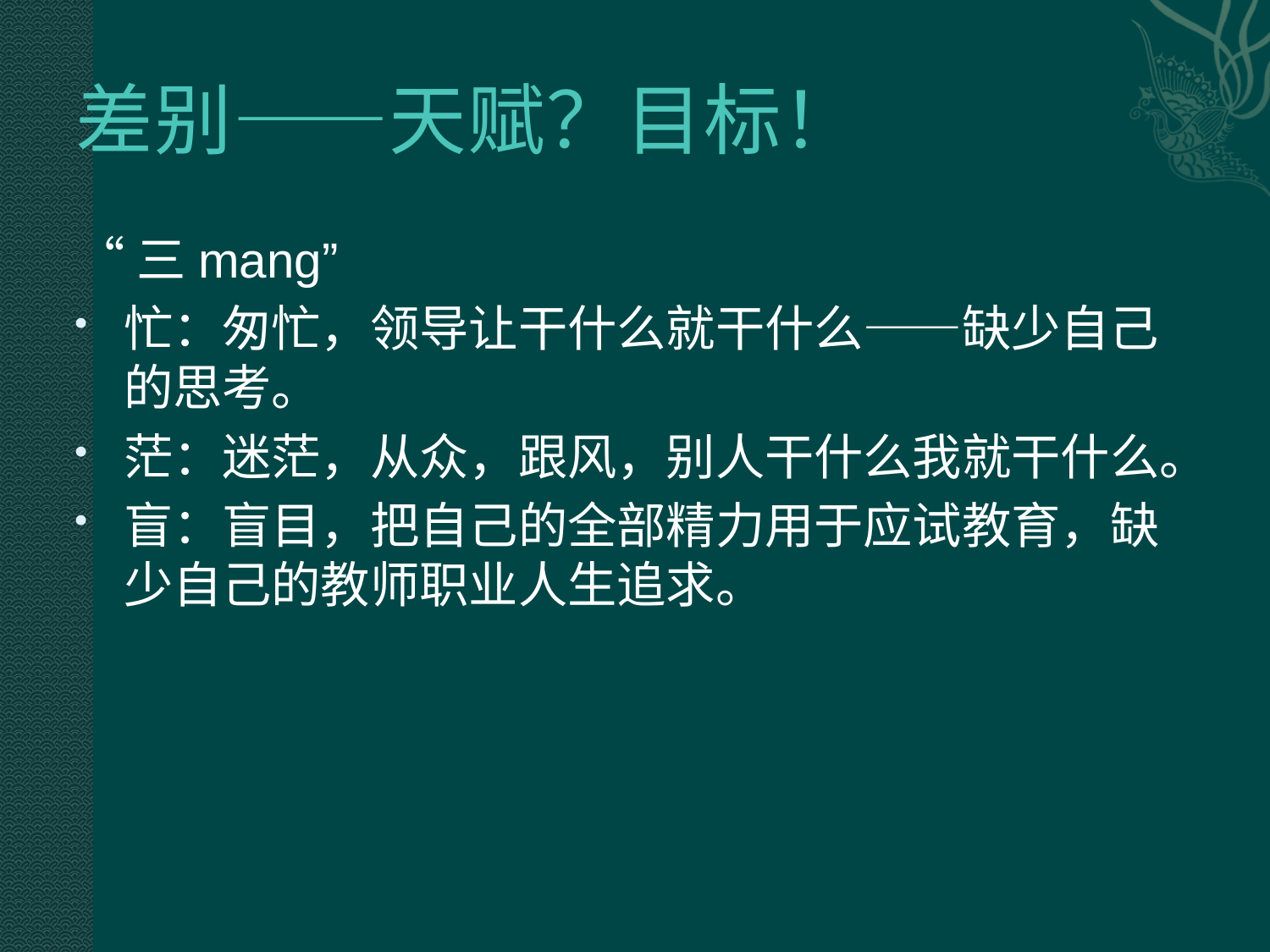

# 差别——天赋？目标！
“三mang”
忙：匆忙，领导让干什么就干什么——缺少自己的思考。
茫：迷茫，从众，跟风，别人干什么我就干什么。
盲：盲目，把自己的全部精力用于应试教育，缺少自己的教师职业人生追求。